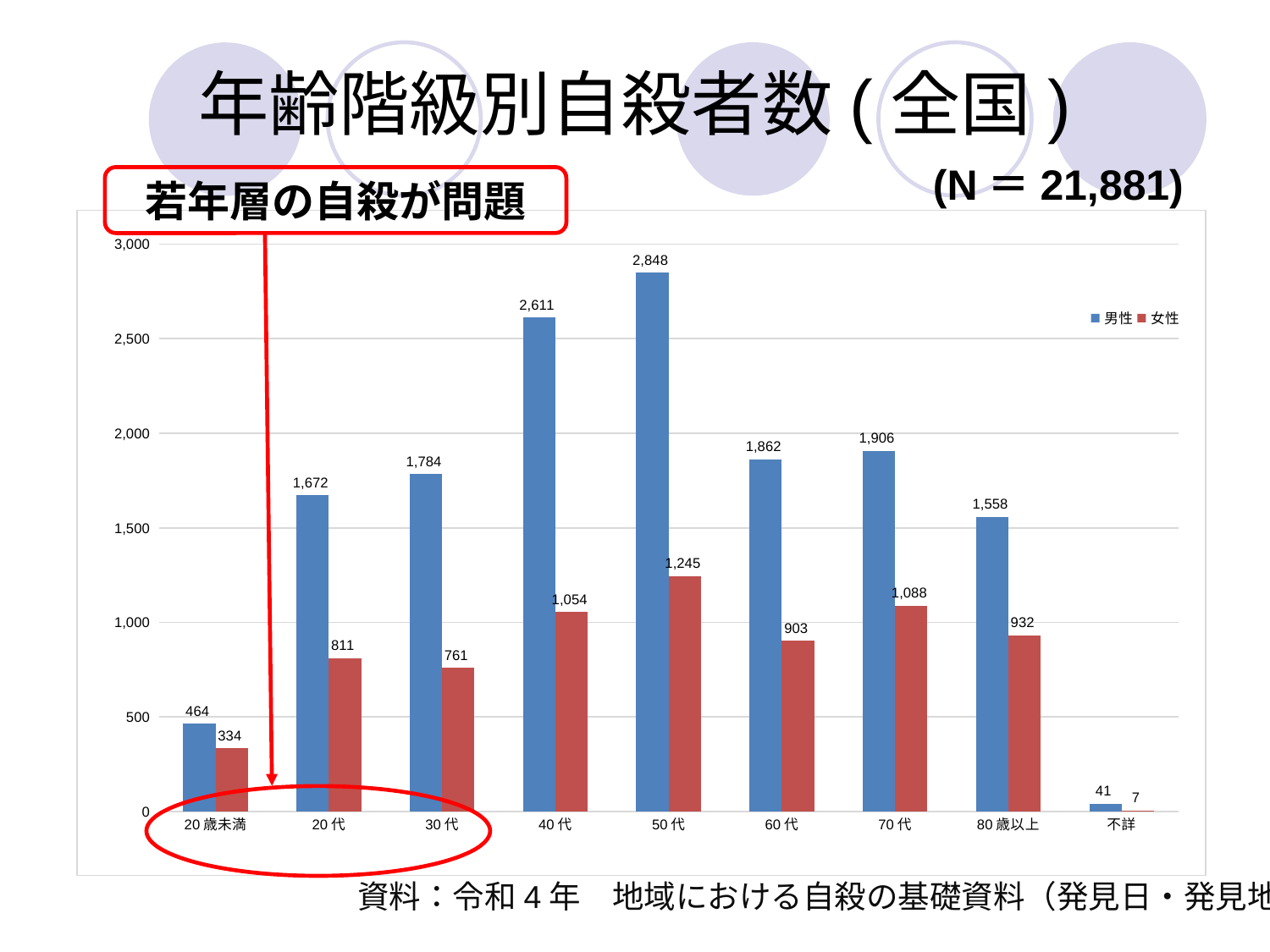

# 年齢階級別自殺者数(全国)
(N＝21,881)
若年層の自殺が問題

### Chart

| Category | 男性 | 女性 |
|---|---|---|
| 20歳未満 | 464.0 | 334.0 |
| 20代 | 1672.0 | 811.0 |
| 30代 | 1784.0 | 761.0 |
| 40代 | 2611.0 | 1054.0 |
| 50代 | 2848.0 | 1245.0 |
| 60代 | 1862.0 | 903.0 |
| 70代 | 1906.0 | 1088.0 |
| 80歳以上 | 1558.0 | 932.0 |
| 不詳 | 41.0 | 7.0 |
資料：令和4年　地域における自殺の基礎資料（発見日・発見地）